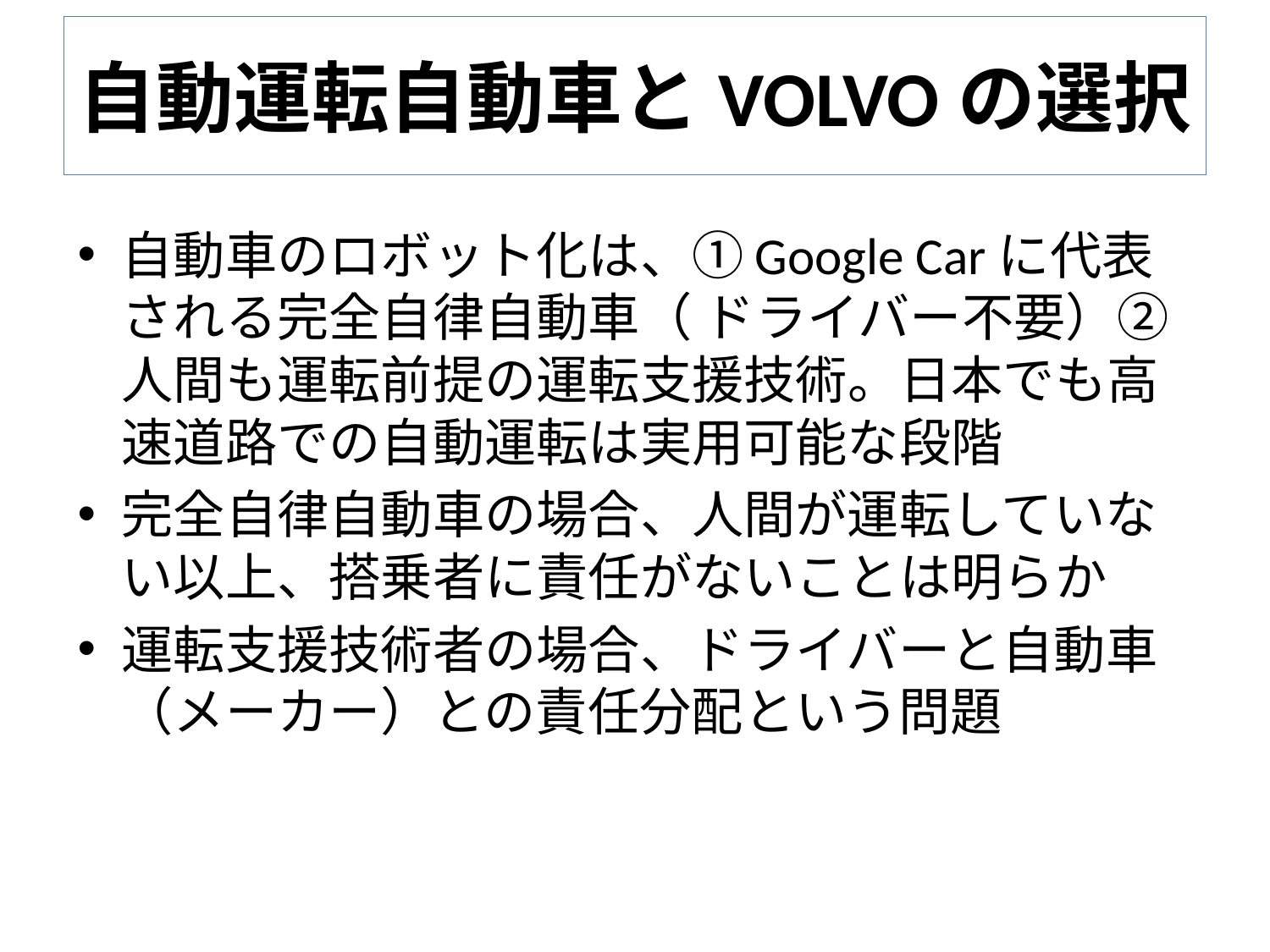

# 自動運転自動車とVOLVOの選択
自動車のロボット化は、①Google Carに代表される完全自律自動車（ ドライバー不要）②人間も運転前提の運転支援技術。日本でも高速道路での自動運転は実用可能な段階
完全自律自動車の場合、人間が運転していない以上、搭乗者に責任がないことは明らか
運転支援技術者の場合、ドライバーと自動車（メーカー）との責任分配という問題